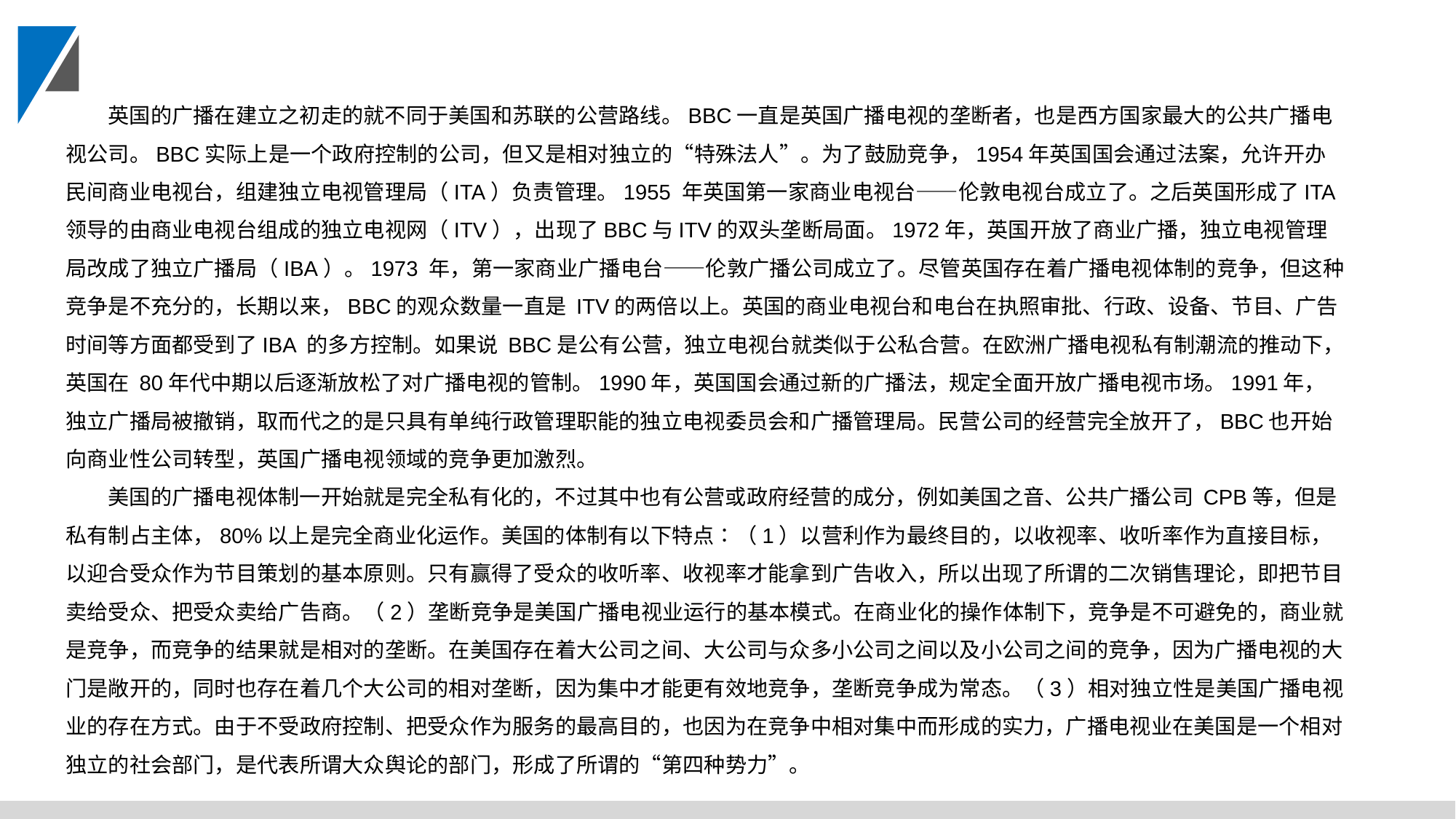

英国的广播在建立之初走的就不同于美国和苏联的公营路线。BBC一直是英国广播电视的垄断者，也是西方国家最大的公共广播电视公司。BBC实际上是一个政府控制的公司，但又是相对独立的“特殊法人”。为了鼓励竞争，1954年英国国会通过法案，允许开办民间商业电视台，组建独立电视管理局（ITA）负责管理。1955 年英国第一家商业电视台——伦敦电视台成立了。之后英国形成了ITA 领导的由商业电视台组成的独立电视网（ITV），出现了BBC与ITV的双头垄断局面。1972年，英国开放了商业广播，独立电视管理局改成了独立广播局（IBA）。1973 年，第一家商业广播电台——伦敦广播公司成立了。尽管英国存在着广播电视体制的竞争，但这种竞争是不充分的，长期以来，BBC的观众数量一直是 ITV的两倍以上。英国的商业电视台和电台在执照审批、行政、设备、节目、广告时间等方面都受到了IBA 的多方控制。如果说 BBC是公有公营，独立电视台就类似于公私合营。在欧洲广播电视私有制潮流的推动下，英国在 80年代中期以后逐渐放松了对广播电视的管制。1990年，英国国会通过新的广播法，规定全面开放广播电视市场。1991年，独立广播局被撤销，取而代之的是只具有单纯行政管理职能的独立电视委员会和广播管理局。民营公司的经营完全放开了，BBC也开始向商业性公司转型，英国广播电视领域的竞争更加激烈。
美国的广播电视体制一开始就是完全私有化的，不过其中也有公营或政府经营的成分，例如美国之音、公共广播公司 CPB等，但是私有制占主体，80%以上是完全商业化运作。美国的体制有以下特点∶（1）以营利作为最终目的，以收视率、收听率作为直接目标，以迎合受众作为节目策划的基本原则。只有赢得了受众的收听率、收视率才能拿到广告收入，所以出现了所谓的二次销售理论，即把节目卖给受众、把受众卖给广告商。（2）垄断竞争是美国广播电视业运行的基本模式。在商业化的操作体制下，竞争是不可避免的，商业就是竞争，而竞争的结果就是相对的垄断。在美国存在着大公司之间、大公司与众多小公司之间以及小公司之间的竞争，因为广播电视的大门是敞开的，同时也存在着几个大公司的相对垄断，因为集中才能更有效地竞争，垄断竞争成为常态。（3）相对独立性是美国广播电视业的存在方式。由于不受政府控制、把受众作为服务的最高目的，也因为在竞争中相对集中而形成的实力，广播电视业在美国是一个相对独立的社会部门，是代表所谓大众舆论的部门，形成了所谓的“第四种势力”。